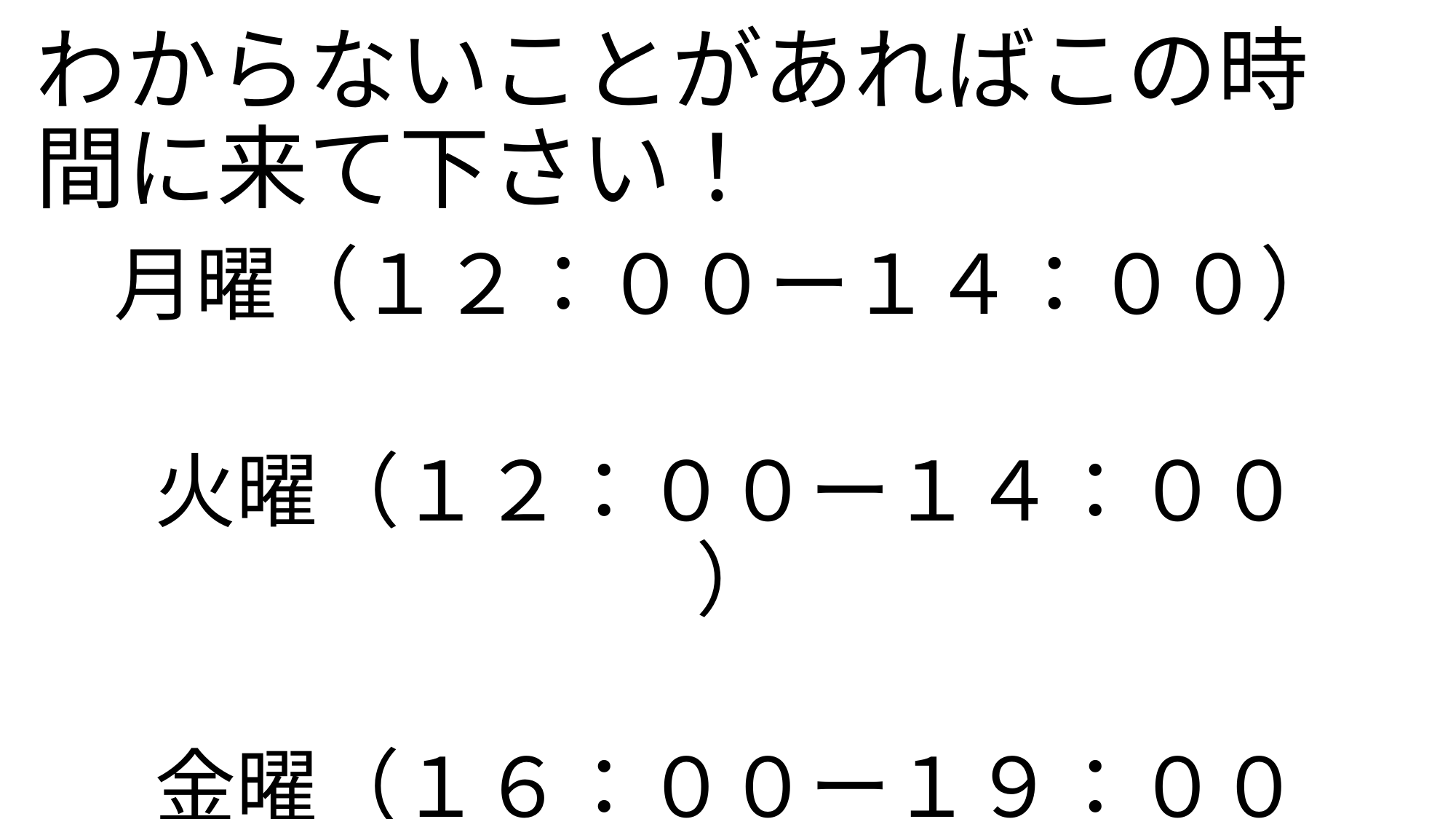

# わからないことがあればこの時間に来て下さい！
月曜（１２：００ー１４：００）

火曜（１２：００ー１４：００ ）

金曜（１６：００ー１９：００ ）